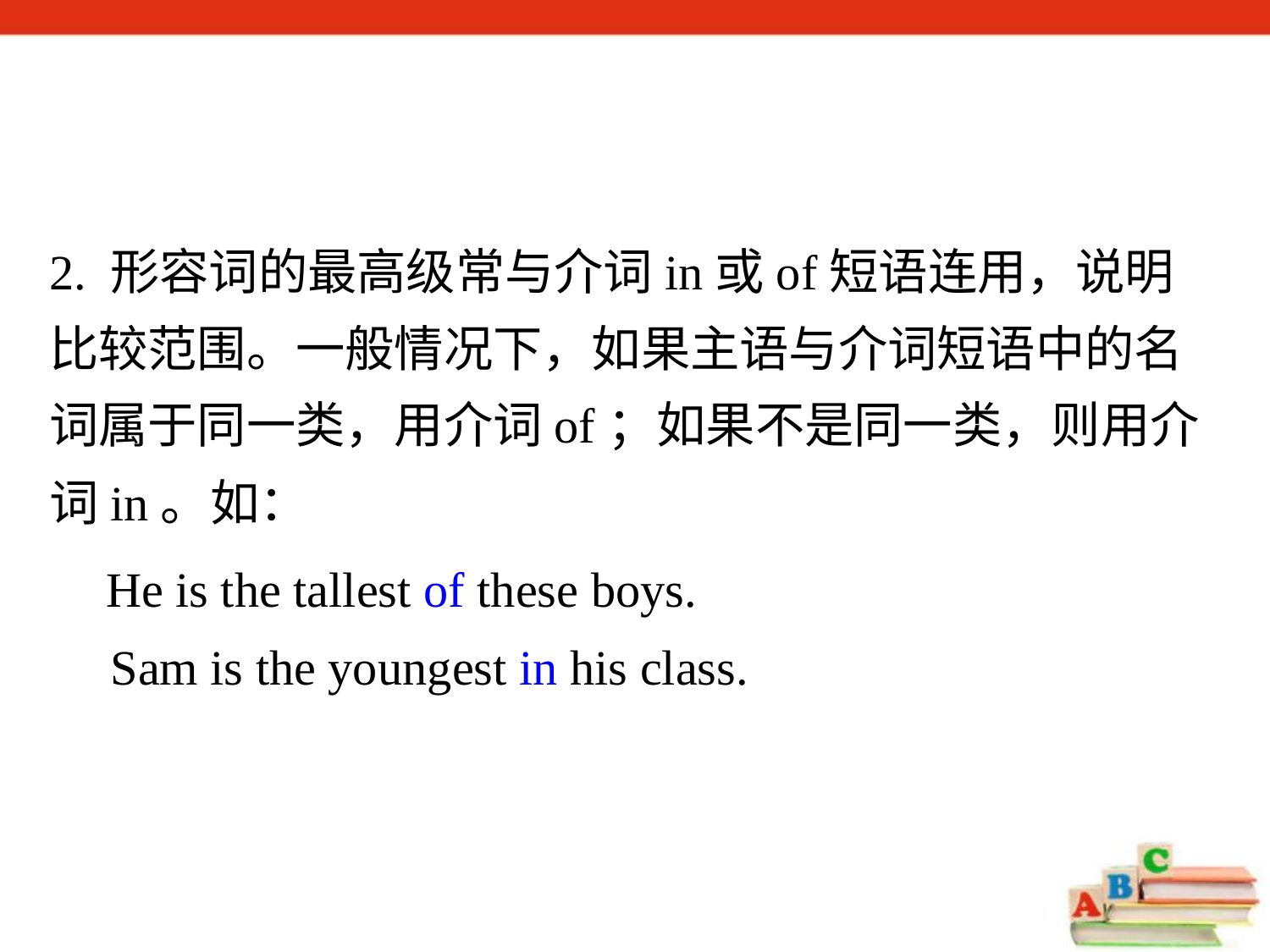

2. 形容词的最高级常与介词in或of短语连用，说明比较范围。一般情况下，如果主语与介词短语中的名词属于同一类，用介词of；如果不是同一类，则用介词in。如：
    He is the tallest of these boys.
     Sam is the youngest in his class.